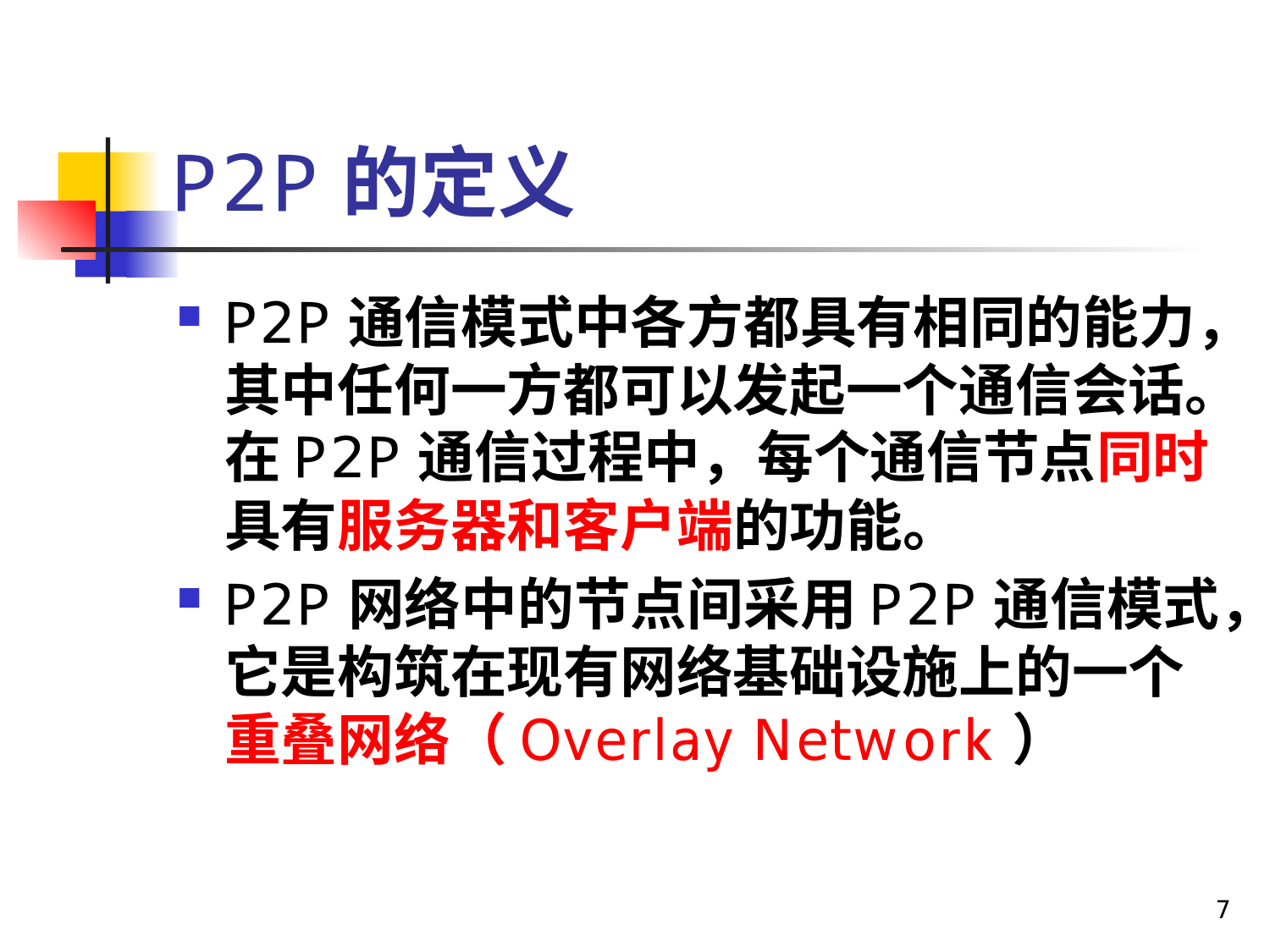

# P2P的定义
P2P通信模式中各方都具有相同的能力，其中任何一方都可以发起一个通信会话。在P2P通信过程中，每个通信节点同时具有服务器和客户端的功能。
P2P网络中的节点间采用P2P通信模式，它是构筑在现有网络基础设施上的一个重叠网络（Overlay Network）
7